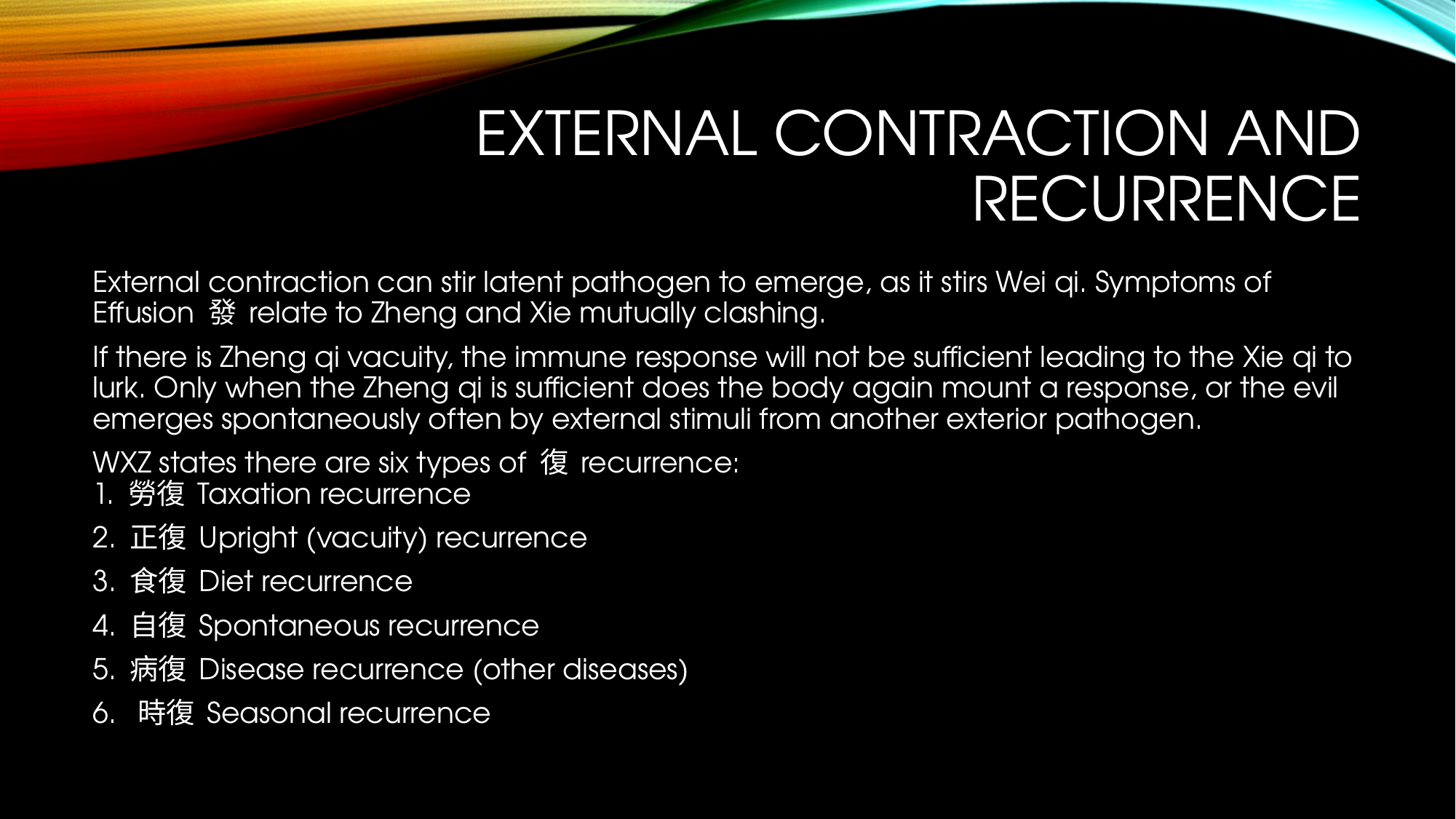

# External contraction and recurrence
External contraction can stir latent pathogen to emerge, as it stirs Wei qi. Symptoms of Effusion 發 relate to Zheng and Xie mutually clashing.
If there is Zheng qi vacuity, the immune response will not be sufficient leading to the Xie qi to lurk. Only when the Zheng qi is sufficient does the body again mount a response, or the evil emerges spontaneously often by external stimuli from another exterior pathogen.
WXZ states there are six types of 復 recurrence:
1. 勞復 Taxation recurrence
2. 正復 Upright (vacuity) recurrence
3. 食復 Diet recurrence
4. 自復 Spontaneous recurrence
5. 病復 Disease recurrence (other diseases)
6.  時復 Seasonal recurrence